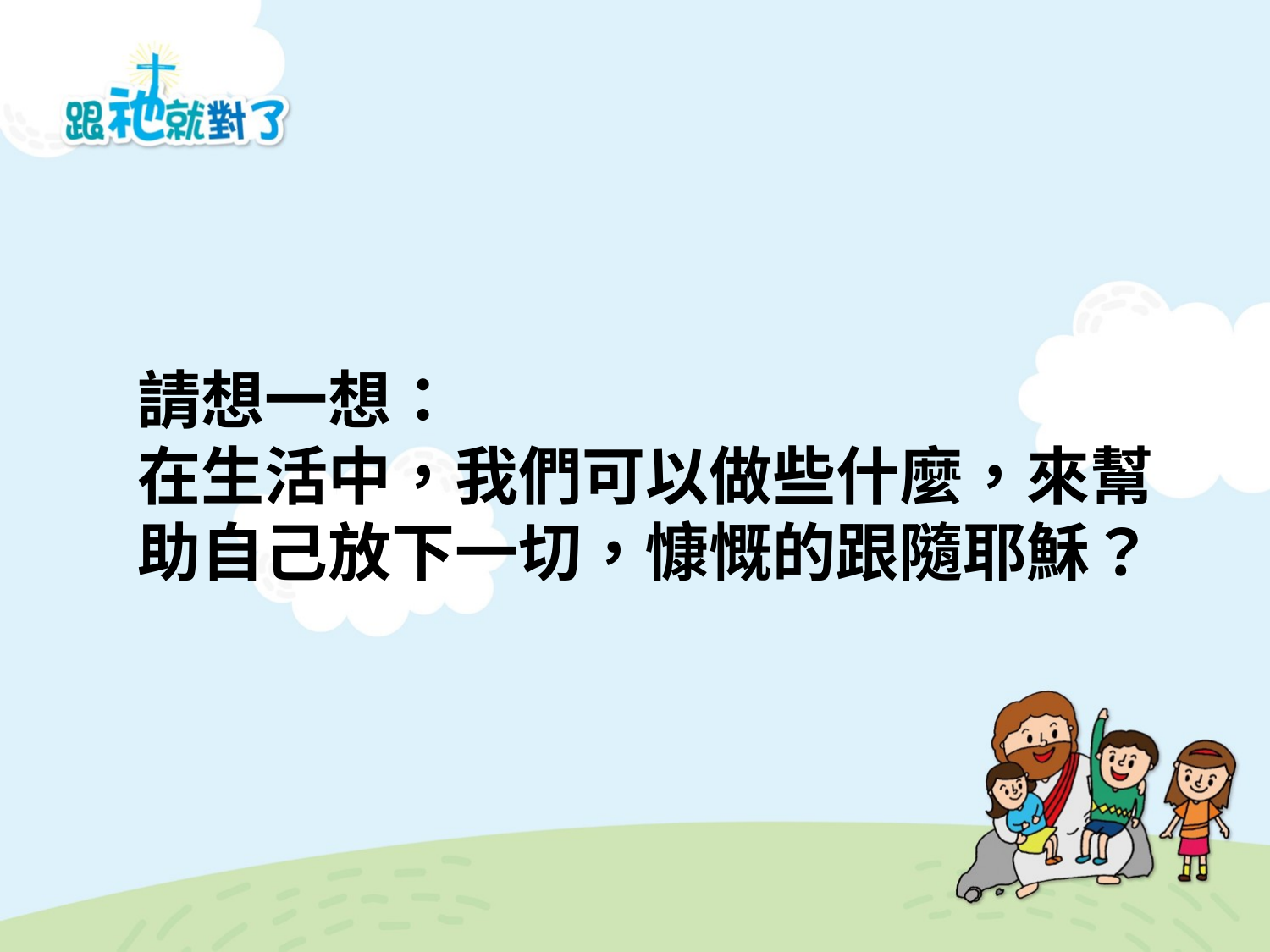

請想一想：
在生活中，我們可以做些什麼，來幫助自己放下一切，慷慨的跟隨耶穌？